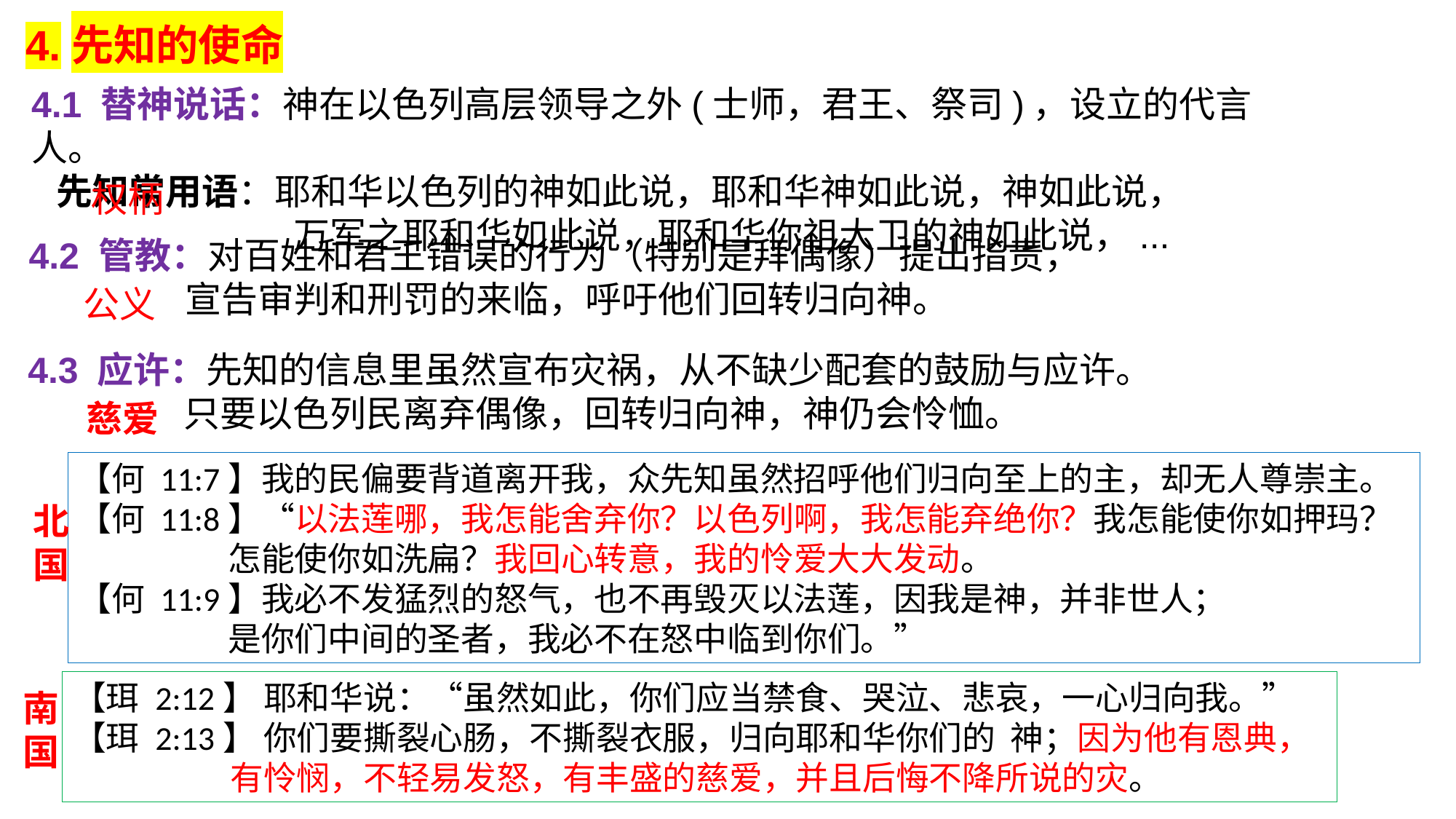

4.先知的使命
4.1 替神说话：神在以色列高层领导之外(士师，君王、祭司)，设立的代言人。
  先知常用语：耶和华以色列的神如此说，耶和华神如此说，神如此说，
                               万军之耶和华如此说，耶和华你祖大卫的神如此说，...
权柄
4.2 管教：对百姓和君王错误的行为（特别是拜偶像）提出指责，
                  宣告审判和刑罚的来临，呼吁他们回转归向神。
公义
4.3 应许：先知的信息里虽然宣布灾祸，从不缺少配套的鼓励与应许。
                  只要以色列民离弃偶像，回转归向神，神仍会怜恤。
慈爱
【何 11:7】我的民偏要背道离开我，众先知虽然招呼他们归向至上的主，却无人尊崇主。
【何 11:8】“以法莲哪，我怎能舍弃你？以色列啊，我怎能弃绝你？我怎能使你如押玛？
                   怎能使你如洗扁？我回心转意，我的怜爱大大发动。
【何 11:9】我必不发猛烈的怒气，也不再毁灭以法莲，因我是神，并非世人；
                   是你们中间的圣者，我必不在怒中临到你们。”
北国
【珥 2:12】 耶和华说：“虽然如此，你们应当禁食、哭泣、悲哀，一心归向我。”
【珥 2:13】 你们要撕裂心肠，不撕裂衣服，归向耶和华你们的  神；因为他有恩典，
                    有怜悯，不轻易发怒，有丰盛的慈爱，并且后悔不降所说的灾。
南国